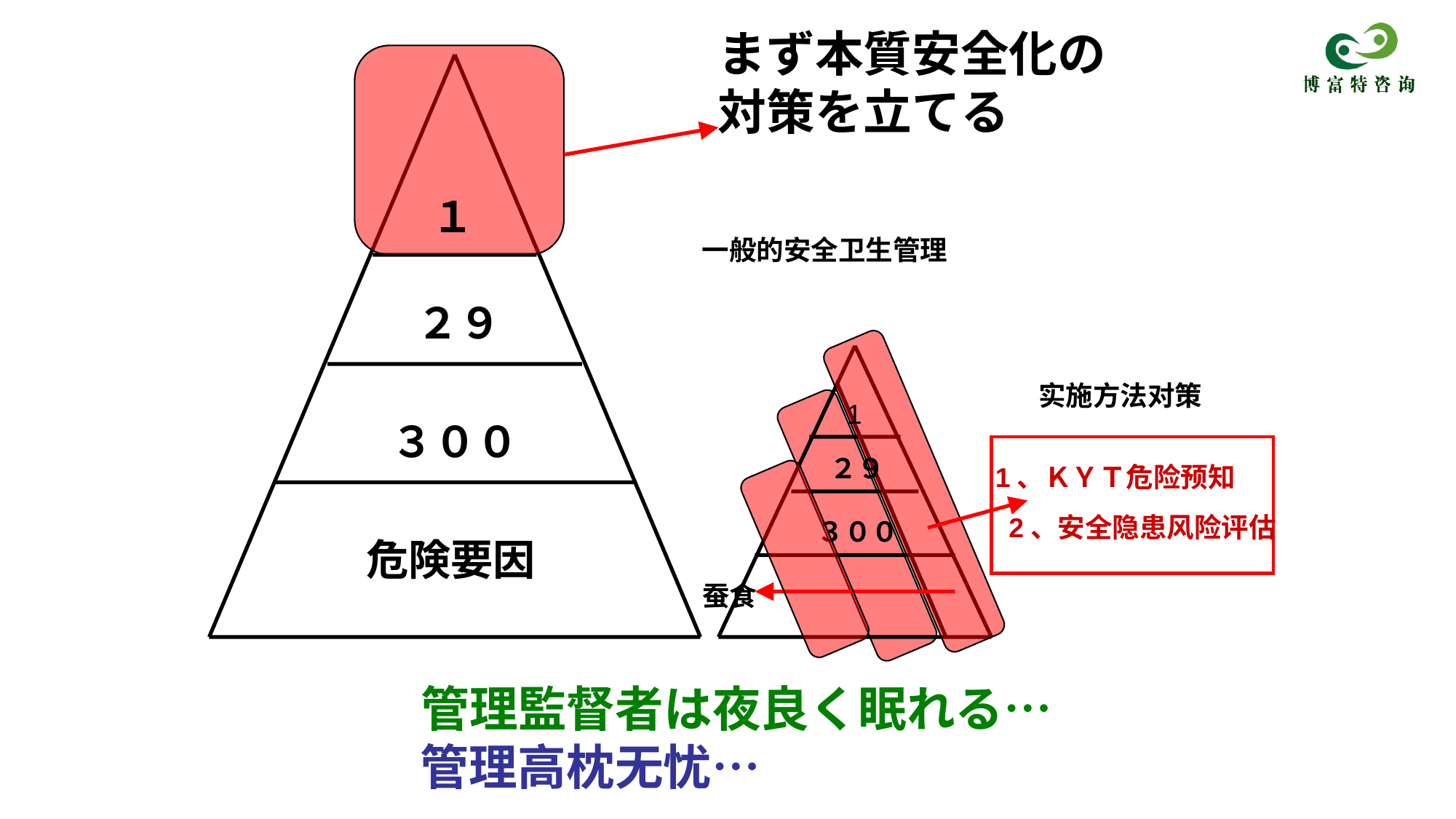

まず本質安全化の
対策を立てる

１
一般的安全卫生管理

２９

实施方法对策

1
３００

２９
1、ＫＹＴ危险预知

2、安全隐患风险评估
３００
危険要因

蚕食

管理監督者は夜良く眠れる…
管理高枕无忧…